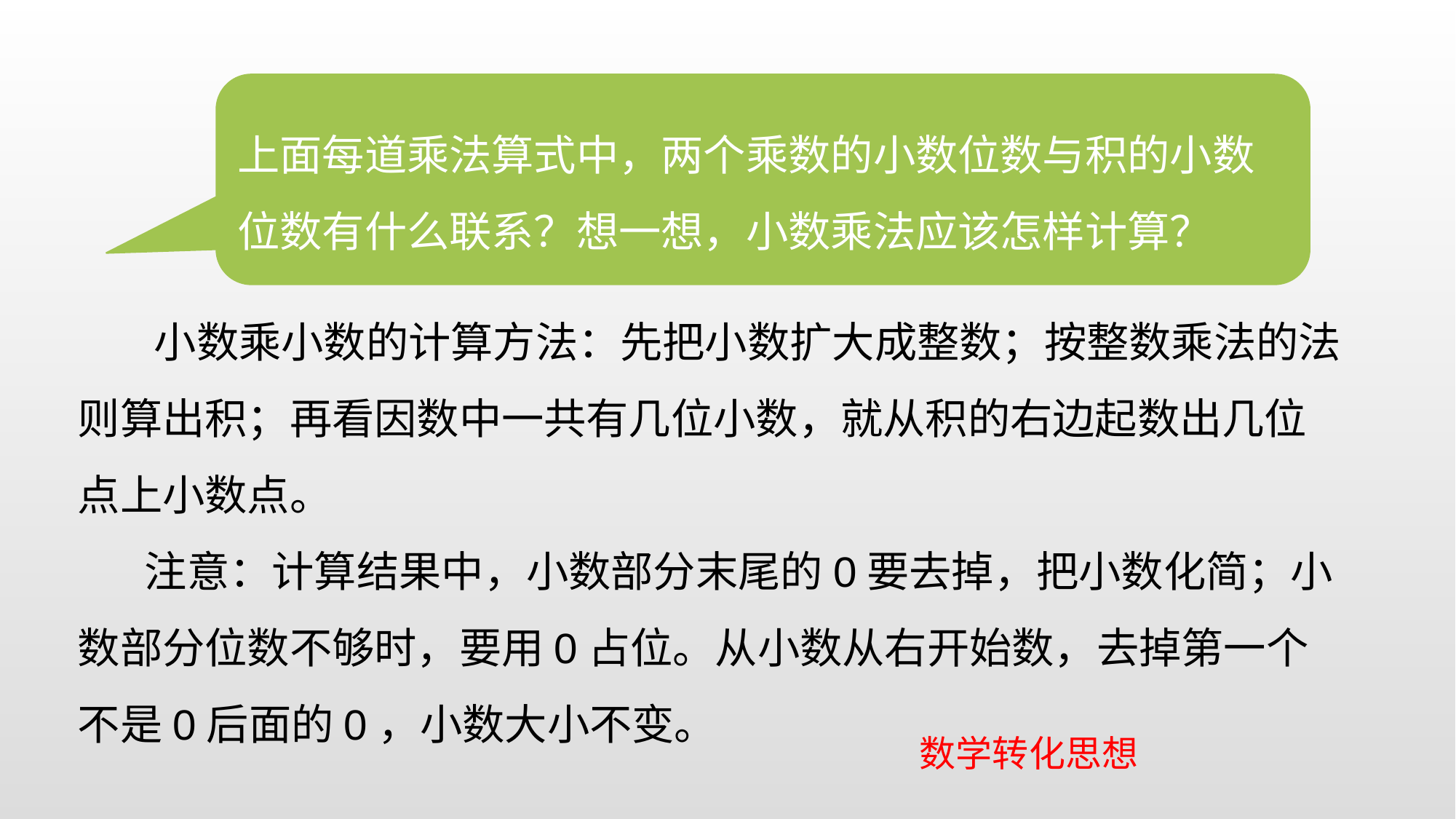

上面每道乘法算式中，两个乘数的小数位数与积的小数位数有什么联系？想一想，小数乘法应该怎样计算？
       小数乘小数的计算方法：先把小数扩大成整数；按整数乘法的法则算出积；再看因数中一共有几位小数，就从积的右边起数出几位点上小数点。
      注意：计算结果中，小数部分末尾的0要去掉，把小数化简；小数部分位数不够时，要用0占位。从小数从右开始数，去掉第一个不是0后面的0，小数大小不变。
数学转化思想